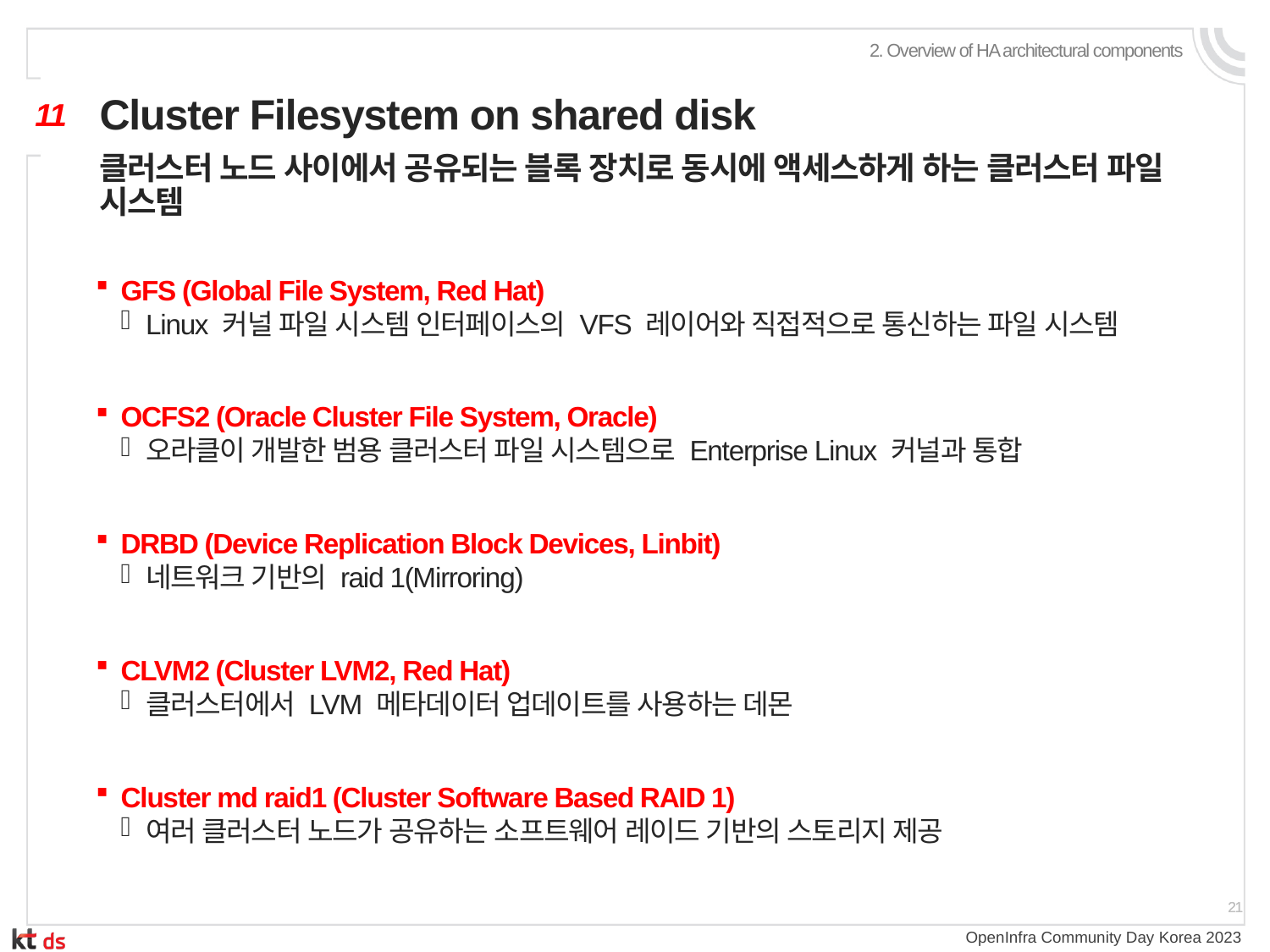

2. Overview of HA architectural components
# Cluster Filesystem on shared disk
11
클러스터 노드 사이에서 공유되는 블록 장치로 동시에 액세스하게 하는 클러스터 파일 시스템
GFS (Global File System, Red Hat)
Linux 커널 파일 시스템 인터페이스의 VFS 레이어와 직접적으로 통신하는 파일 시스템

OCFS2 (Oracle Cluster File System, Oracle)
오라클이 개발한 범용 클러스터 파일 시스템으로 Enterprise Linux 커널과 통합

DRBD (Device Replication Block Devices, Linbit)
네트워크 기반의 raid 1(Mirroring)

CLVM2 (Cluster LVM2, Red Hat)
클러스터에서 LVM 메타데이터 업데이트를 사용하는 데몬

Cluster md raid1 (Cluster Software Based RAID 1)
여러 클러스터 노드가 공유하는 소프트웨어 레이드 기반의 스토리지 제공